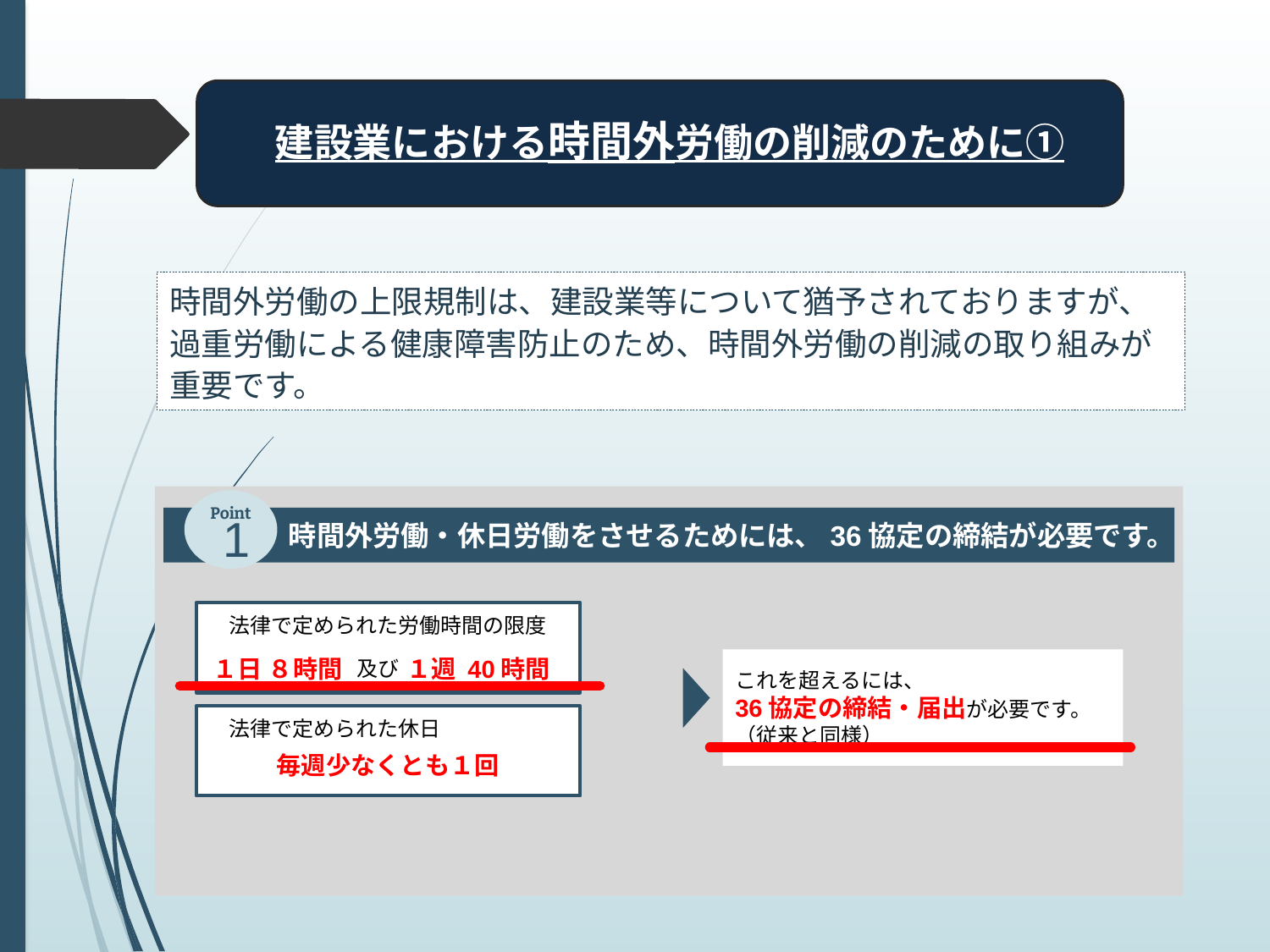

建設業における時間外労働の削減のために①
時間外労働の上限規制は、建設業等について猶予されておりますが、過重労働による健康障害防止のため、時間外労働の削減の取り組みが重要です。

Point
1
　　　　時間外労働・休日労働をさせるためには、36協定の締結が必要です。

法律で定められた労働時間の限度
１日 ８時間
１週 40時間
及び
労働時間・休日に関する原則
これを超えるには、
36協定の締結・届出が必要です。
（従来と同様）

法律で定められた休日
毎週少なくとも１回